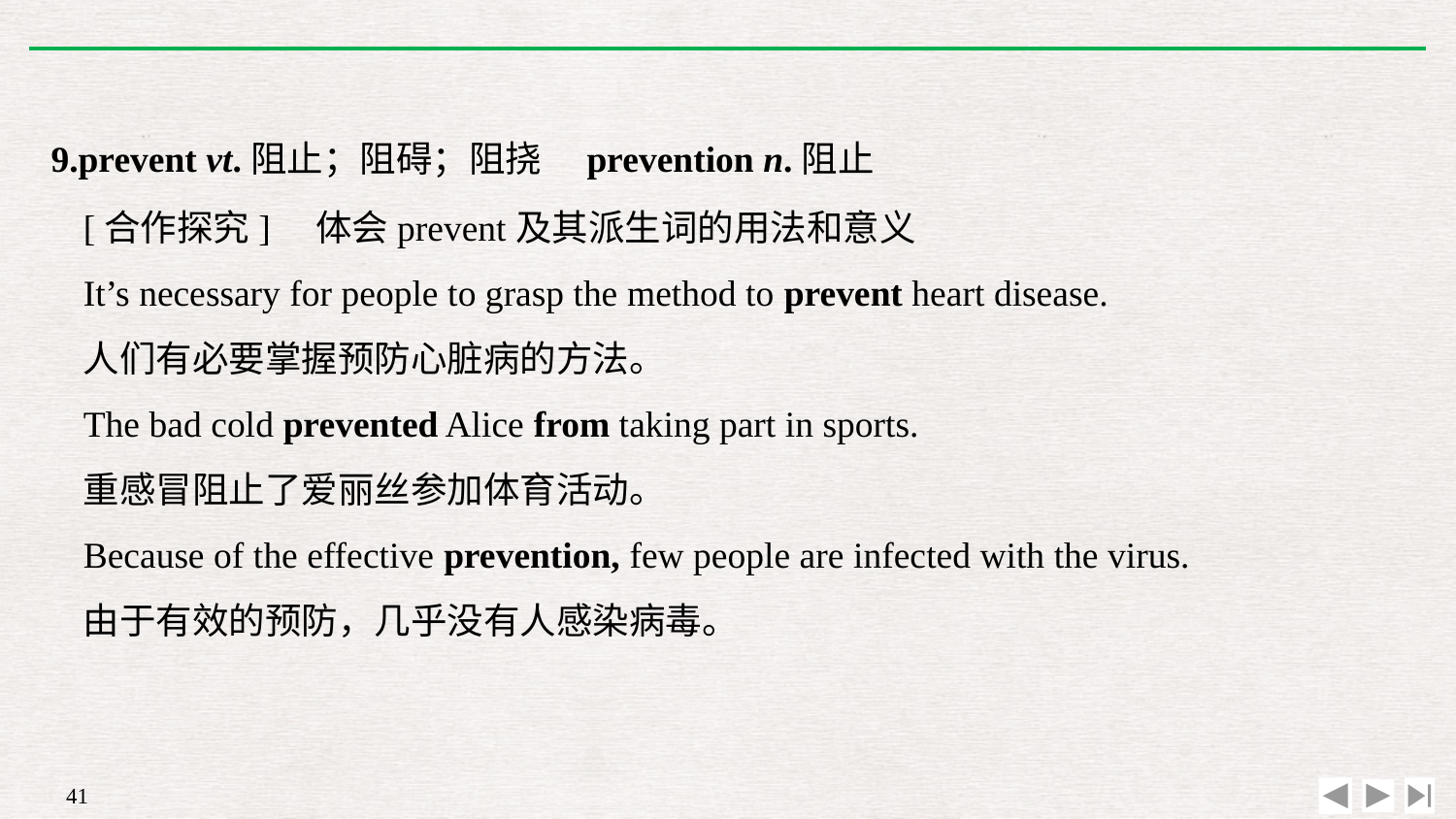

9.prevent vt.阻止；阻碍；阻挠　prevention n.阻止
[合作探究]　体会prevent及其派生词的用法和意义
It’s necessary for people to grasp the method to prevent heart disease.
人们有必要掌握预防心脏病的方法。
The bad cold prevented Alice from taking part in sports.
重感冒阻止了爱丽丝参加体育活动。
Because of the effective prevention, few people are infected with the virus.
由于有效的预防，几乎没有人感染病毒。